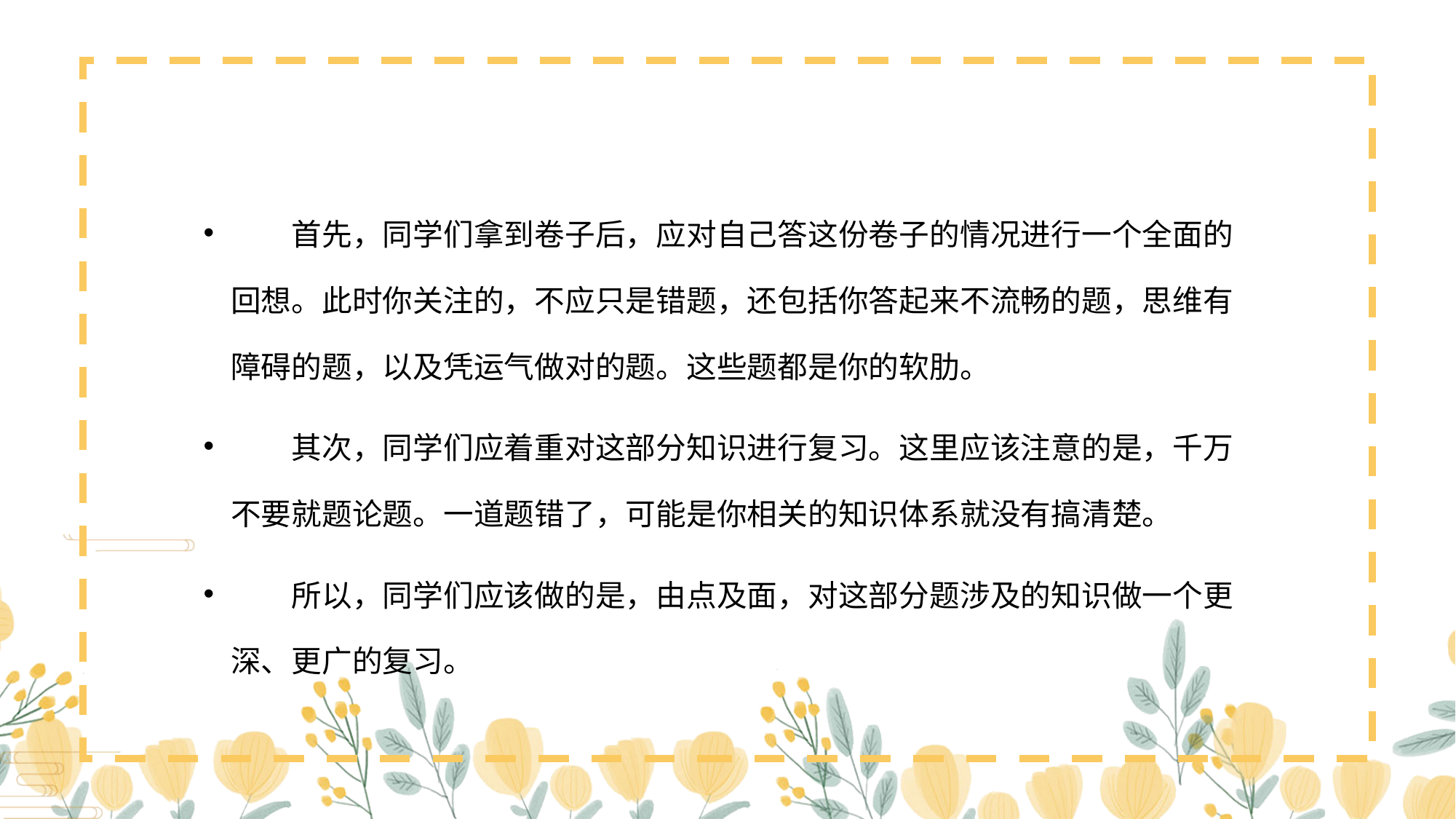

首先，同学们拿到卷子后，应对自己答这份卷子的情况进行一个全面的回想。此时你关注的，不应只是错题，还包括你答起来不流畅的题，思维有障碍的题，以及凭运气做对的题。这些题都是你的软肋。
　　其次，同学们应着重对这部分知识进行复习。这里应该注意的是，千万不要就题论题。一道题错了，可能是你相关的知识体系就没有搞清楚。
　　所以，同学们应该做的是，由点及面，对这部分题涉及的知识做一个更深、更广的复习。